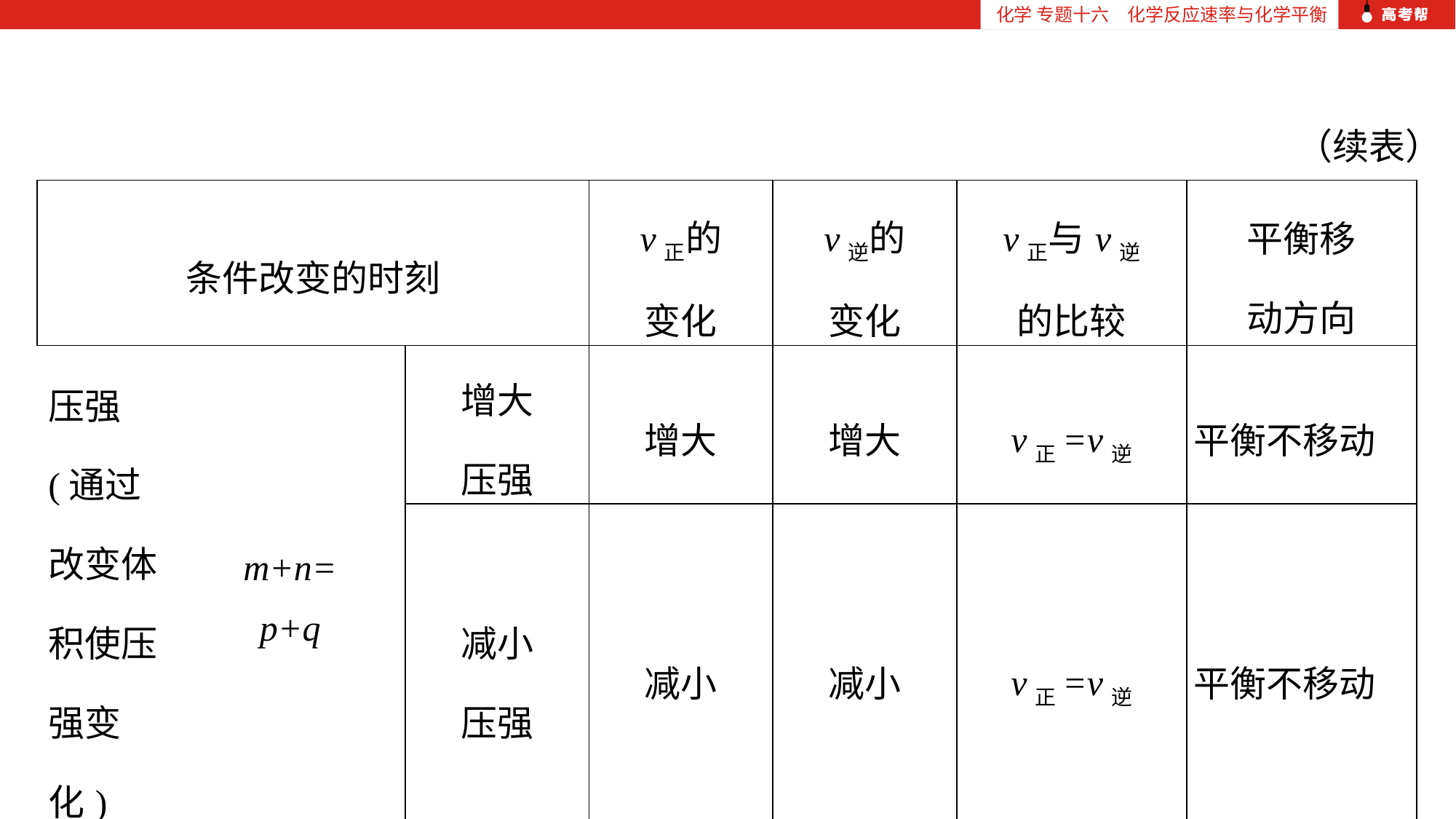

化学 专题十六　化学反应速率与化学平衡
（续表）
| 条件改变的时刻 |  |  | v正的 变化 | v逆的 变化 | v正与v逆 的比较 | 平衡移 动方向 |
| --- | --- | --- | --- | --- | --- | --- |
| 压强(通过改变体积使压强变化) | m+n= p+q | 增大 压强 | 增大 | 增大 | v正=v逆 | 平衡不移动 |
|  |  | 减小 压强 | 减小 | 减小 | v正=v逆 | 平衡不移动 |
| 容积不变充入稀有气体 |  |  | 不变 | 不变 | v正=v逆 | 平衡不移动 |